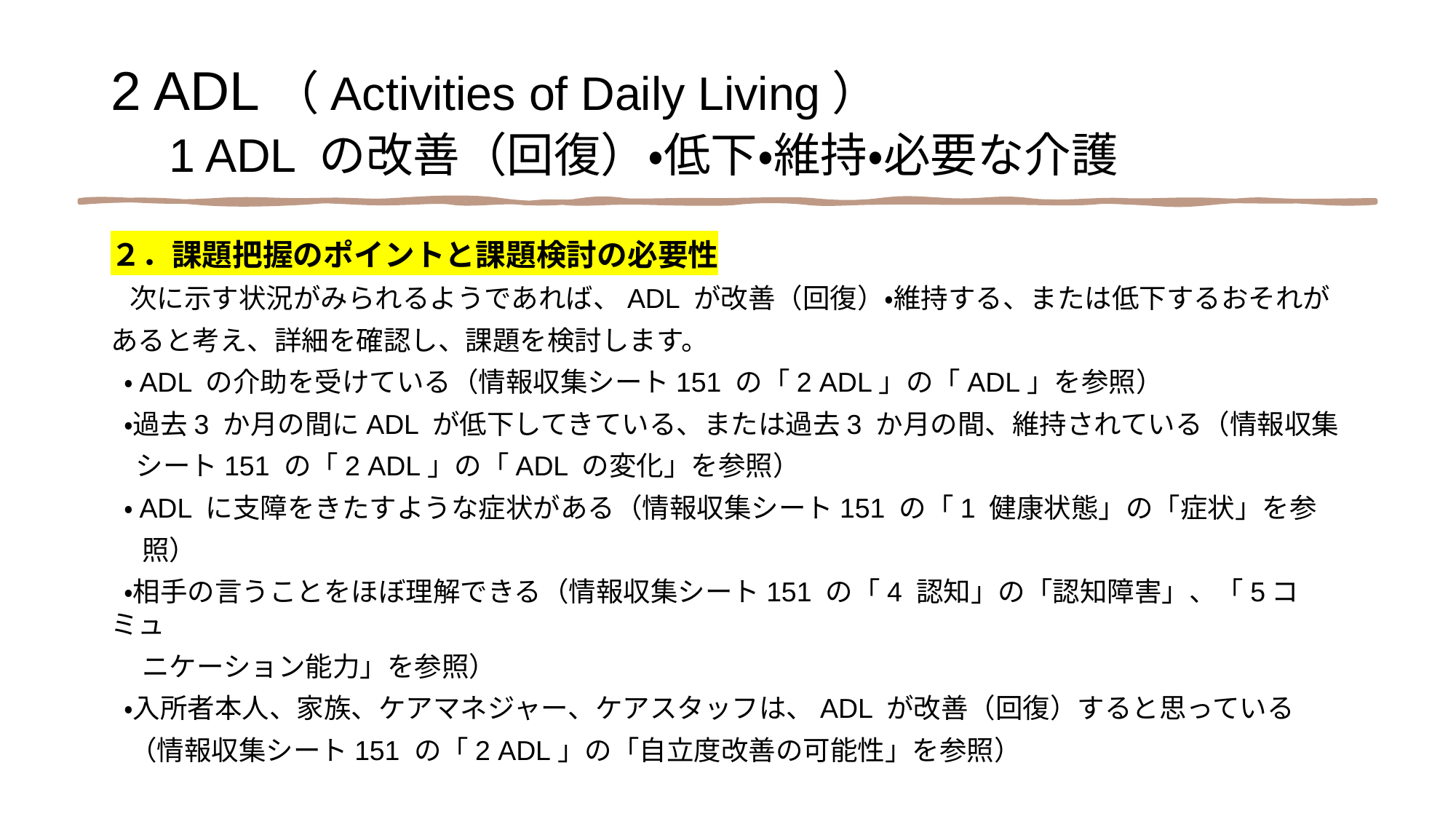

2 ADL（Activities of Daily Living）
　1 ADL の改善（回復）・低下・維持・必要な介護

２．課題把握のポイントと課題検討の必要性
  次に示す状況がみられるようであれば、ADL が改善（回復）・維持する、または低下するおそれが
あると考え、詳細を確認し、課題を検討します。
 ・ADL の介助を受けている（情報収集シート151 の「2 ADL」の「ADL」を参照）
 ・過去3 か月の間にADL が低下してきている、または過去3 か月の間、維持されている（情報収集
   シート151 の「2 ADL」の「ADL の変化」を参照）
 ・ADL に支障をきたすような症状がある（情報収集シート151 の「1 健康状態」の「症状」を参
    照）
 ・相手の言うことをほぼ理解できる（情報収集シート151 の「4 認知」の「認知障害」、「5コミュ
    ニケーション能力」を参照）
 ・入所者本人、家族、ケアマネジャー、ケアスタッフは、ADL が改善（回復）すると思っている
  （情報収集シート151 の「2 ADL」の「自立度改善の可能性」を参照）